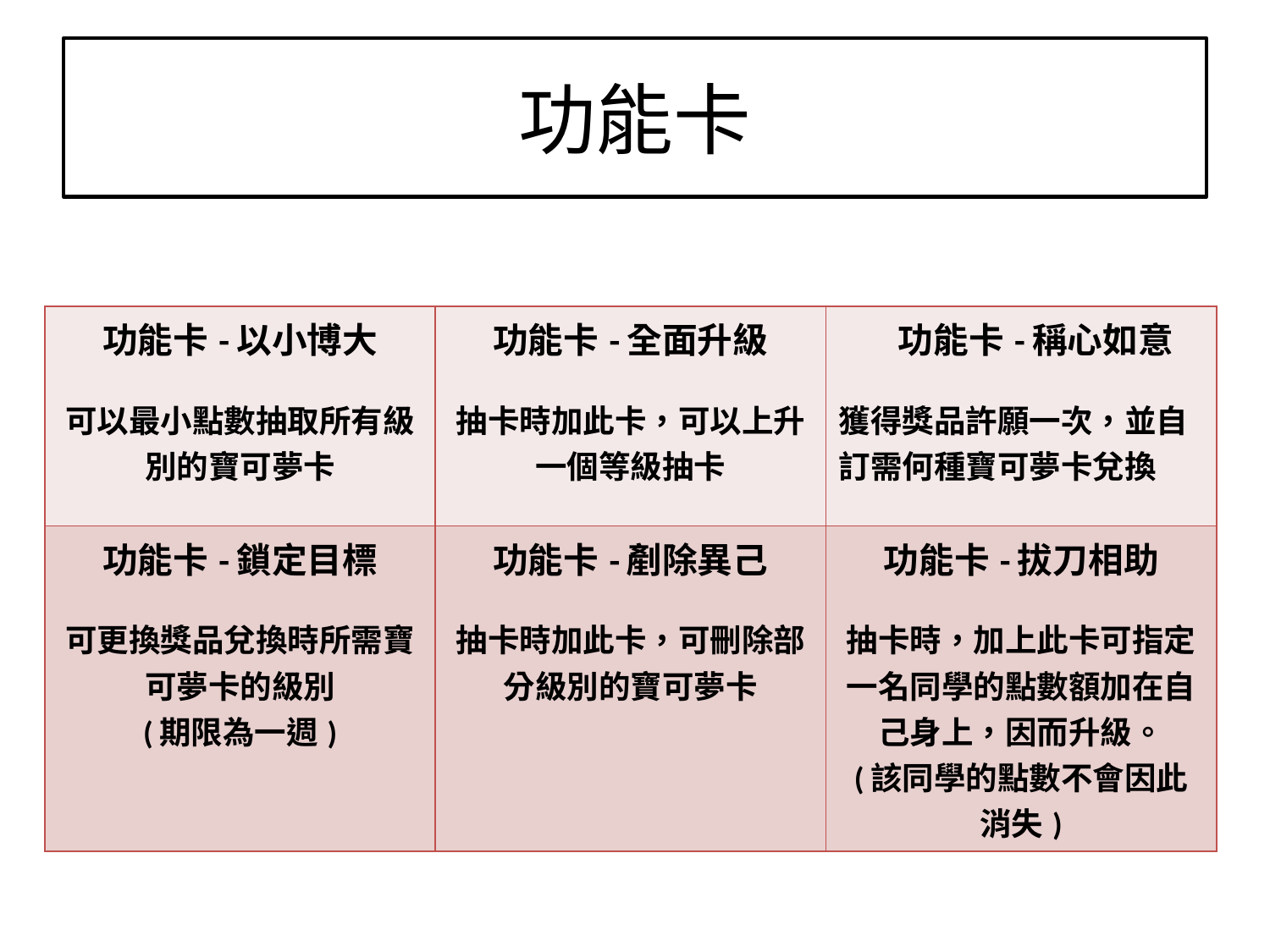

# 功能卡
| 功能卡-以小博大 可以最小點數抽取所有級別的寶可夢卡 | 功能卡-全面升級 抽卡時加此卡，可以上升一個等級抽卡 | 功能卡-稱心如意 獲得獎品許願一次，並自訂需何種寶可夢卡兌換 |
| --- | --- | --- |
| 功能卡-鎖定目標 可更換獎品兌換時所需寶可夢卡的級別 (期限為一週) | 功能卡-剷除異己 抽卡時加此卡，可刪除部分級別的寶可夢卡 | 功能卡-拔刀相助 抽卡時，加上此卡可指定一名同學的點數額加在自己身上，因而升級。 (該同學的點數不會因此消失) |